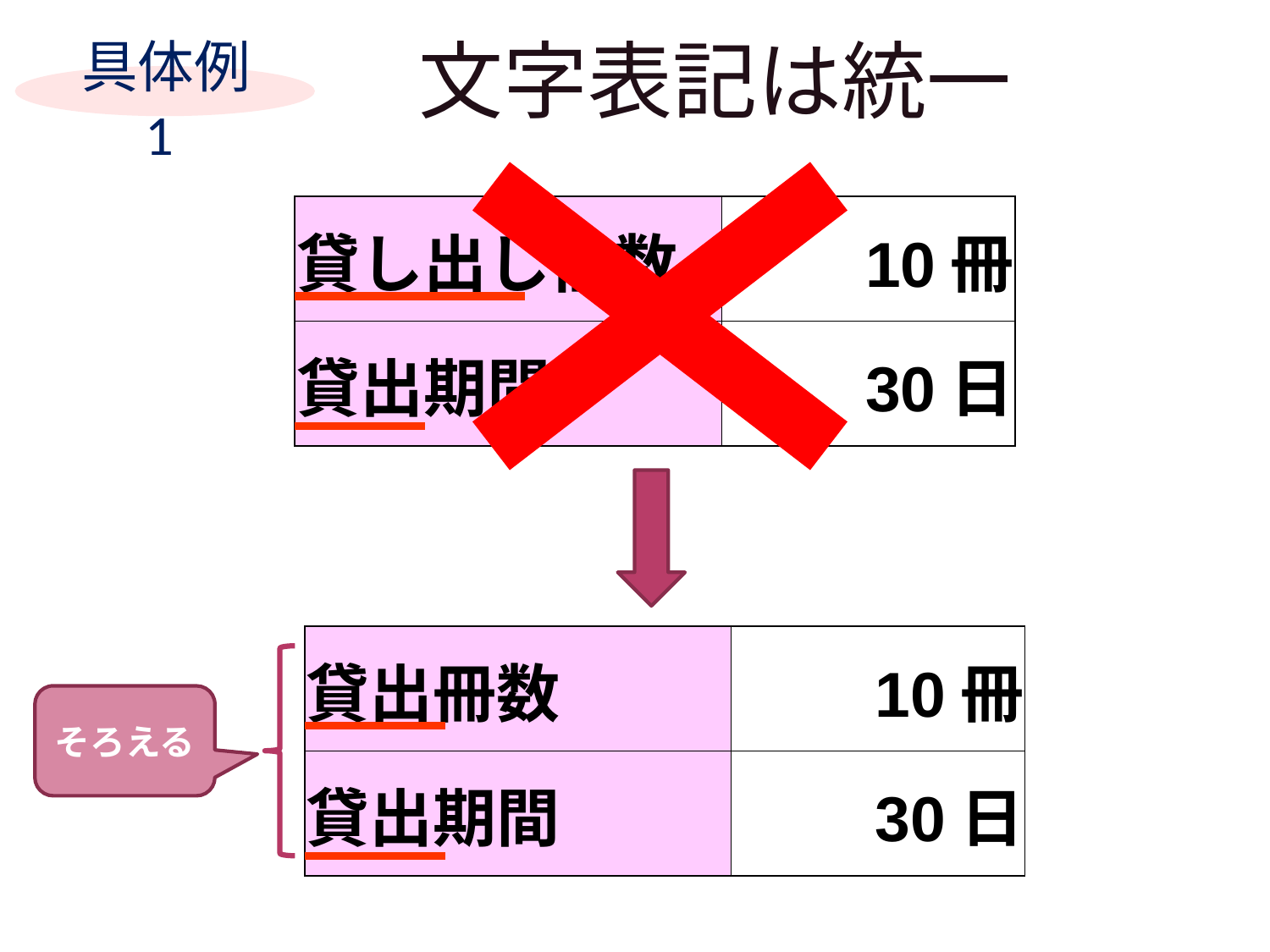

文字表記は統一
 具体例1

| 貸し出し冊数 | 10冊 |
| --- | --- |
| 貸出期間 | 30日 |

| 貸出冊数 | 10冊 |
| --- | --- |
| 貸出期間 | 30日 |

そろえる